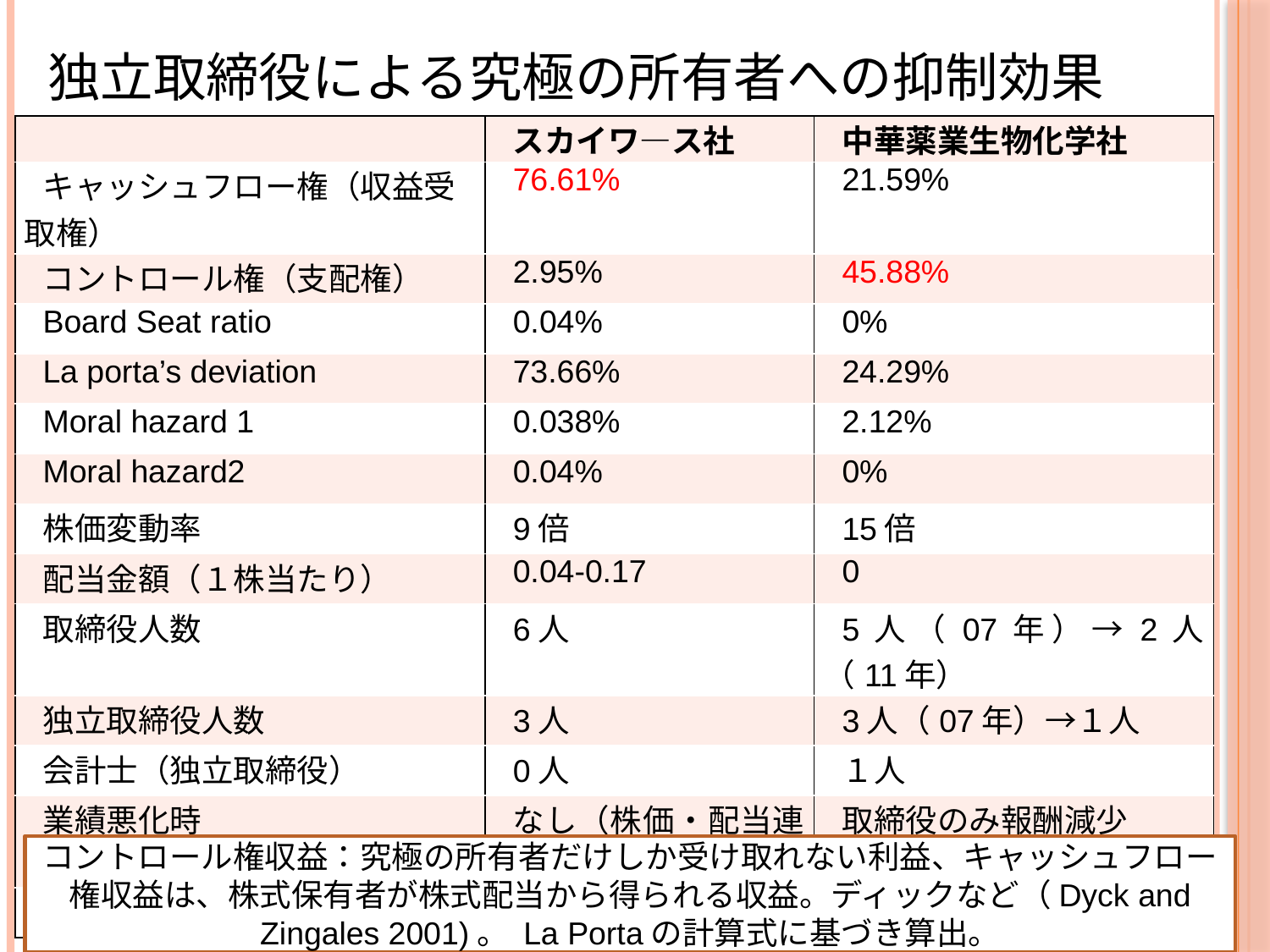

独立取締役による究極の所有者への抑制効果
#
|  | スカイワ―ス社 | 中華薬業生物化学社 |
| --- | --- | --- |
| キャッシュフロー権（収益受取権） | 76.61% | 21.59% |
| コントロール権（支配権） | 2.95% | 45.88% |
| Board Seat ratio | 0.04% | 0% |
| La porta’s deviation | 73.66% | 24.29% |
| Moral hazard 1 | 0.038% | 2.12% |
| Moral hazard2 | 0.04% | 0% |
| 株価変動率 | 9倍 | 15倍 |
| 配当金額（１株当たり） | 0.04-0.17 | 0 |
| 取締役人数 | 6人 | 5人（07年）→2人（11年） |
| 独立取締役人数 | 3人 | 3人（07年）→１人 |
| 会計士（独立取締役） | 0人 | １人 |
| 業績悪化時 | なし（株価・配当連動なし） | 取締役のみ報酬減少 |
| 株価・配当連動性 | あり | あり |

20
コントロール権収益：究極の所有者だけしか受け取れない利益、キャッシュフロー権収益は、株式保有者が株式配当から得られる収益。ディックなど（Dyck and Zingales 2001)。 La Portaの計算式に基づき算出。